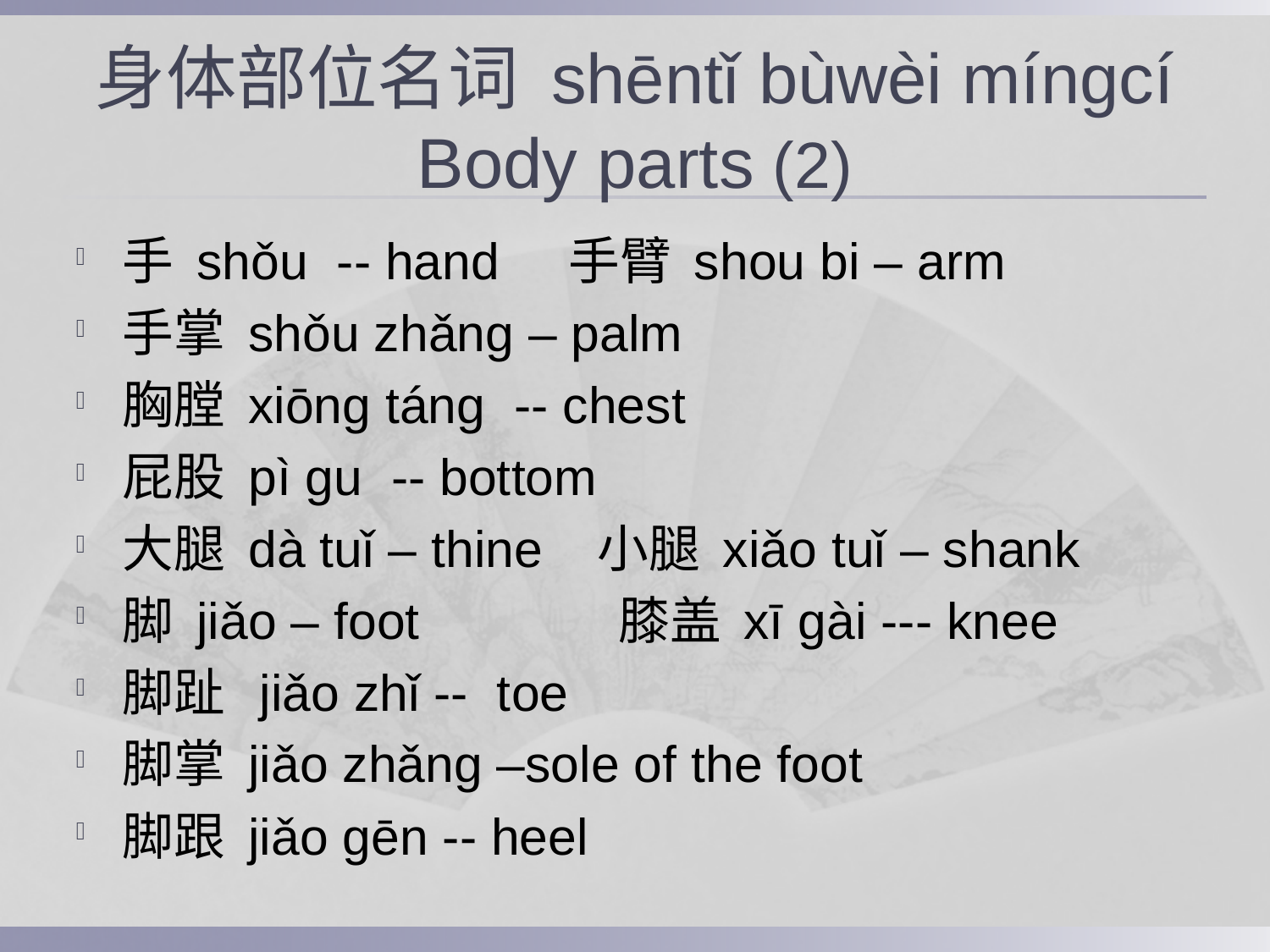

# 身体部位名词 shēntǐ bùwèi míngcí Body parts (2)
手 shǒu  -- hand    手臂 shou bi – arm
手掌 shǒu zhǎng – palm
胸膛 xiōng táng  -- chest
屁股 pì gu  -- bottom
大腿 dà tuǐ – thine   小腿 xiǎo tuǐ – shank
脚 jiǎo – foot             膝盖 xī gài --- knee
脚趾  jiǎo zhǐ --  toe
脚掌 jiǎo zhǎng –sole of the foot
脚跟 jiǎo gēn -- heel